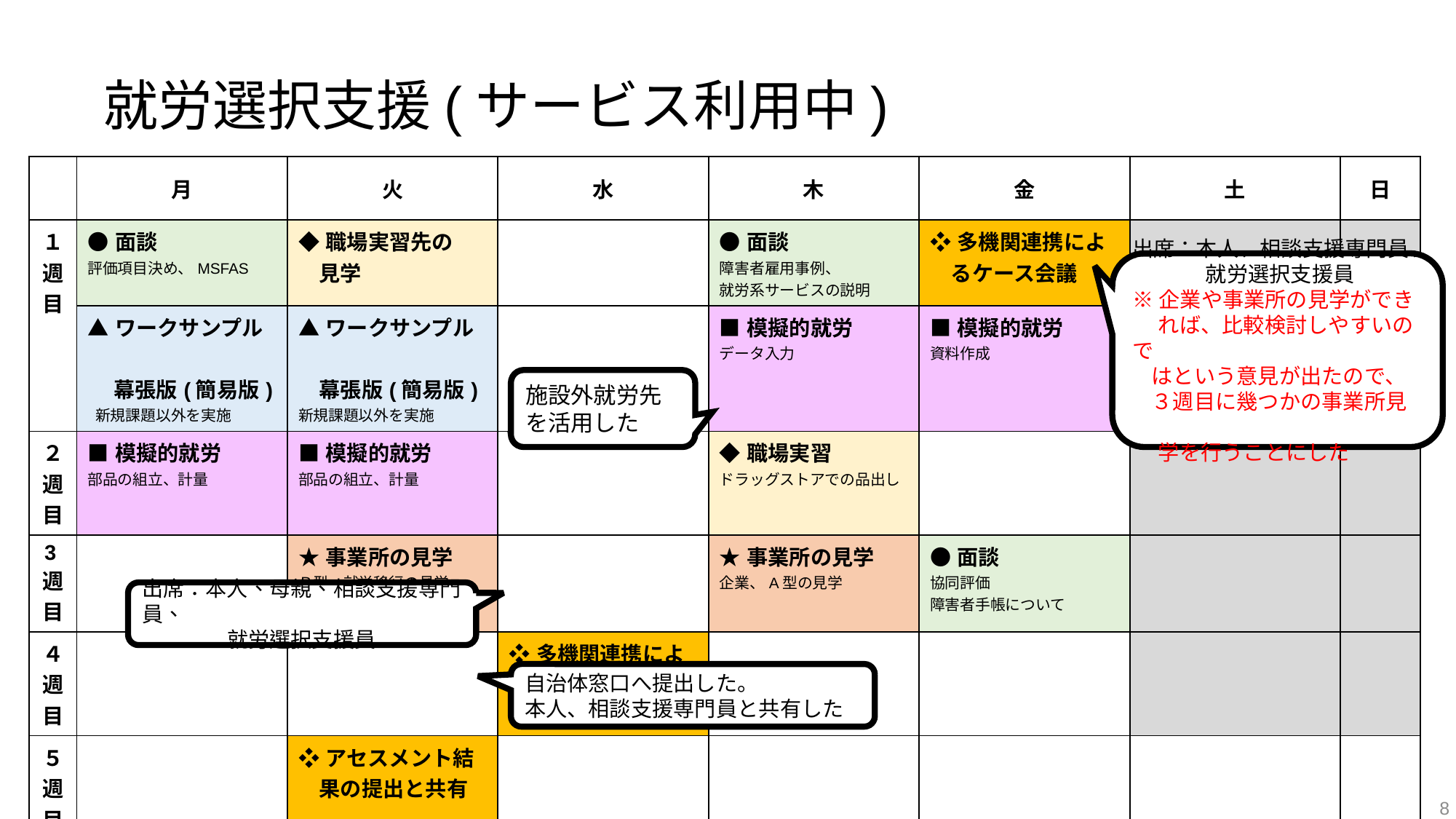

# 就労選択支援(サービス利用中)
|  | 月 | 火 | 水 | 木 | 金 | 土 | 日 |
| --- | --- | --- | --- | --- | --- | --- | --- |
| １週目 | ●面談 評価項目決め、MSFAS | ◆職場実習先の 見学 |  | ●面談 障害者雇用事例、 就労系サービスの説明 | ❖多機関連携によ るケース会議 |  |  |
|  | ▲ワークサンプル　 　 幕張版(簡易版) 新規課題以外を実施 | ▲ワークサンプル　 幕張版(簡易版) 新規課題以外を実施 |  | ■模擬的就労　 データ入力 | ■模擬的就労 資料作成 |  |  |
| ２週目 | ■模擬的就労 部品の組立、計量 | ■模擬的就労 部品の組立、計量 |  | ◆職場実習 ドラッグストアでの品出し |  |  |  |
| 3週目 |  | ★事業所の見学 Ｂ型、就労移行の見学 |  | ★事業所の見学 企業、A型の見学 | ●面談 協同評価 障害者手帳について |  |  |
| ４週目 |  |  | ❖多機関連携によ 　 るケース会議 |  |  |  |  |
| ５週目 |  | ❖アセスメント結 果の提出と共有 |  |  |  |  |  |
出席：本人、相談支援専門員、
　　　  就労選択支援員
※企業や事業所の見学ができ
　 れば、比較検討しやすいので
   はという意見が出たので、
   ３週目に幾つかの事業所見
　 学を行うことにした
施設外就労先を活用した
出席：本人、母親、相談支援専門員、
　　　　就労選択支援員
自治体窓口へ提出した。
本人、相談支援専門員と共有した
8